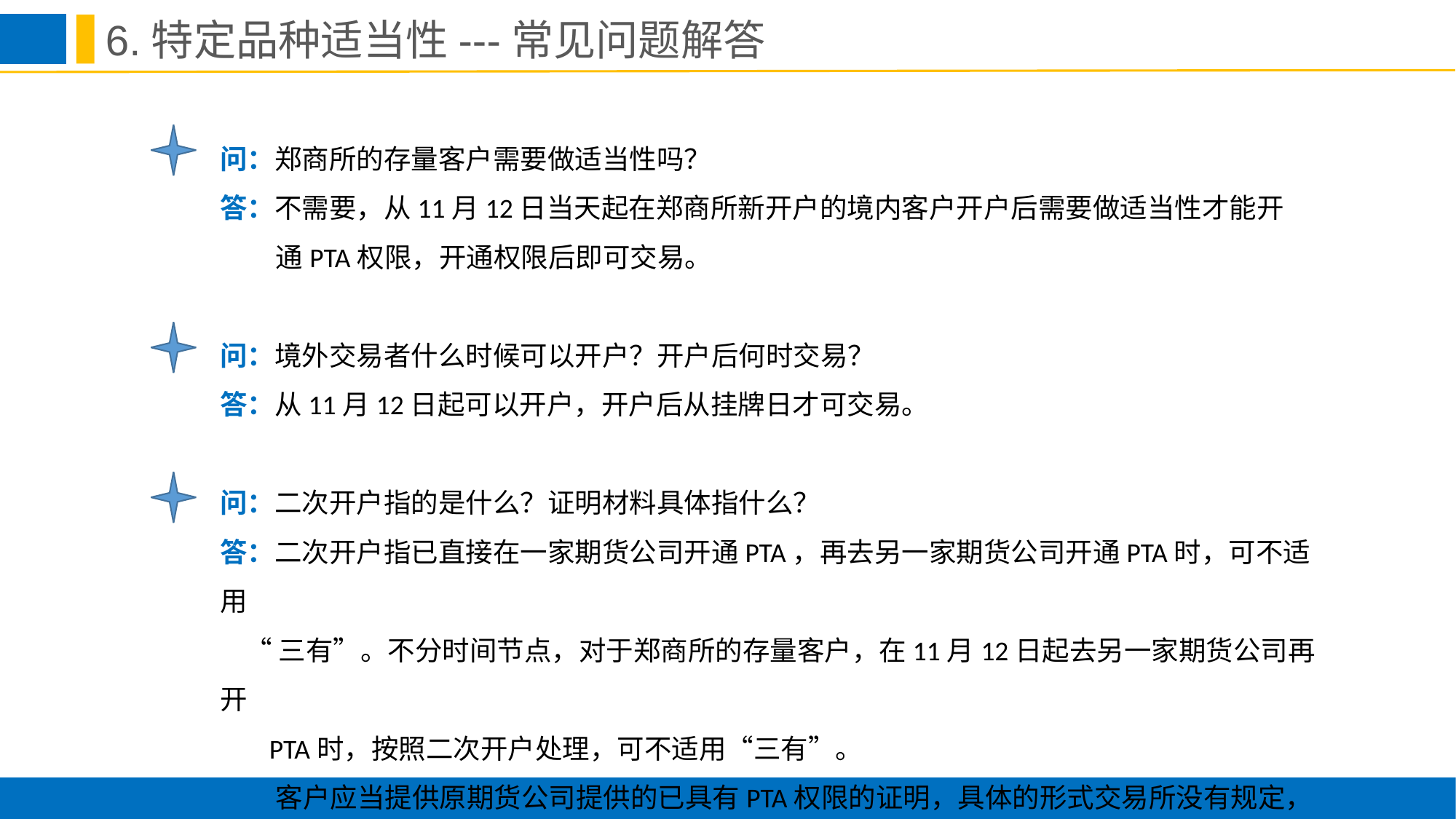

6.特定品种适当性---常见问题解答

问：郑商所的存量客户需要做适当性吗？
答：不需要，从11月12日当天起在郑商所新开户的境内客户开户后需要做适当性才能开
        通PTA权限，开通权限后即可交易。

问：境外交易者什么时候可以开户？开户后何时交易？
答：从11月12日起可以开户，开户后从挂牌日才可交易。

问：二次开户指的是什么？证明材料具体指什么？
答：二次开户指已直接在一家期货公司开通PTA，再去另一家期货公司开通PTA时，可不适用
    “三有”。不分时间节点，对于郑商所的存量客户，在11月12日起去另一家期货公司再开
        PTA时，按照二次开户处理，可不适用“三有”。
        客户应当提供原期货公司提供的已具有PTA权限的证明，具体的形式交易所没有规定，只
        要能证明即可。